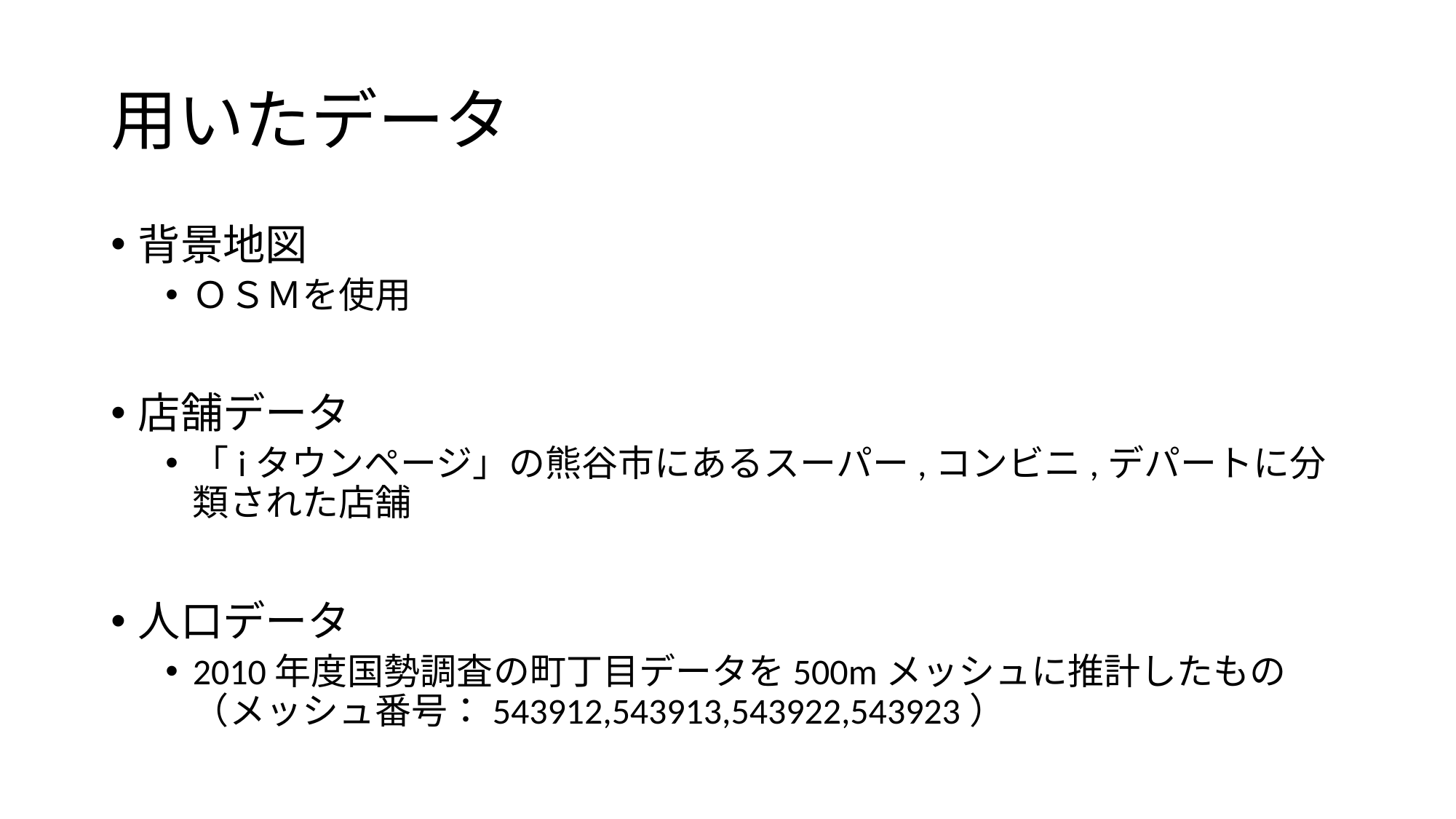

# 用いたデータ
背景地図
ＯＳＭを使用

店舗データ
「iタウンページ」の熊谷市にあるスーパー,コンビニ,デパートに分類された店舗

人口データ
2010年度国勢調査の町丁目データを500mメッシュに推計したもの
（メッシュ番号：543912,543913,543922,543923）